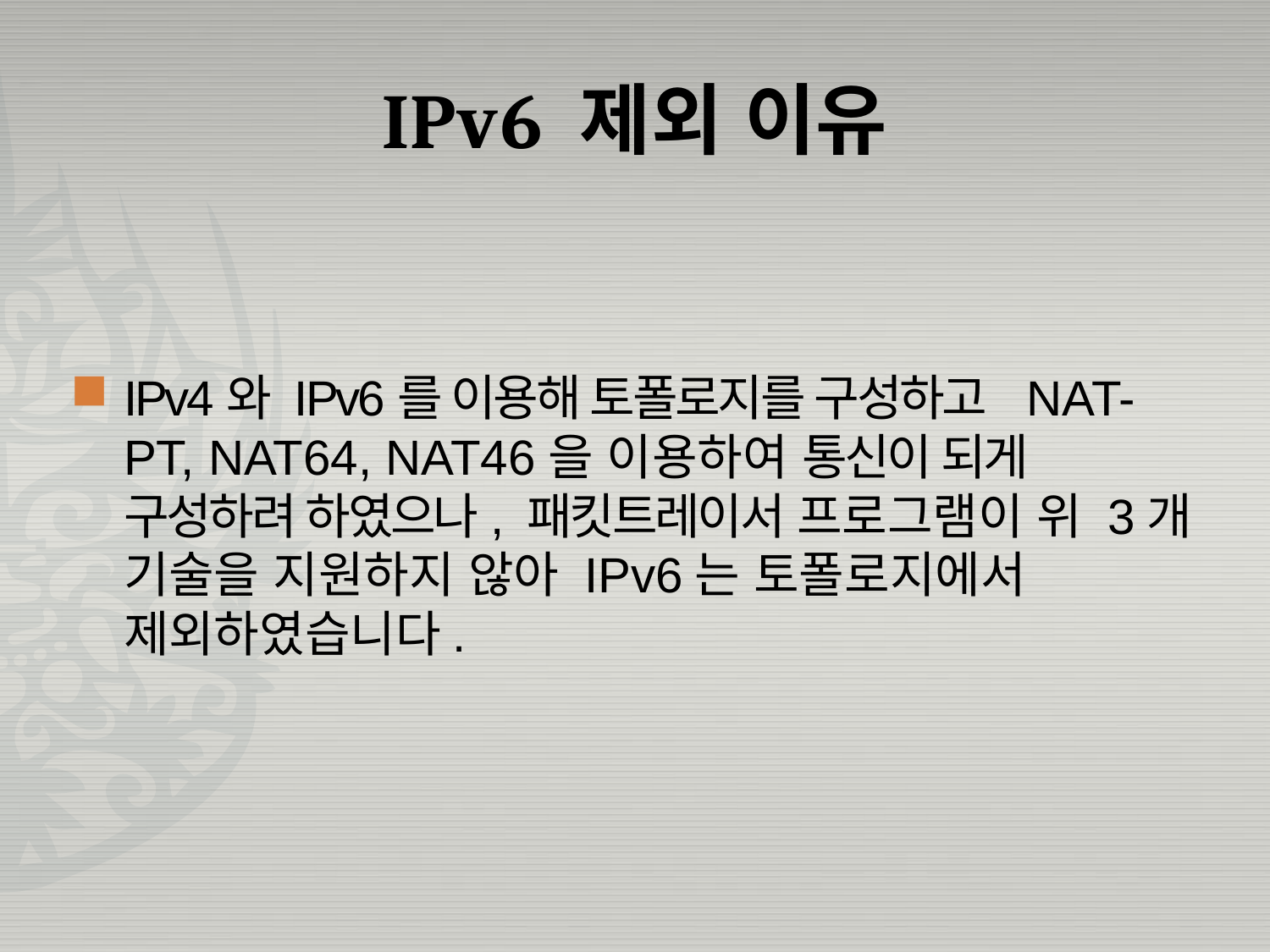

# IPv6 제외 이유

IPv4와 IPv6를 이용해 토폴로지를 구성하고  NAT-PT, NAT64, NAT46을 이용하여 통신이 되게 구성하려 하였으나, 패킷트레이서 프로그램이 위 3개 기술을 지원하지 않아 IPv6는 토폴로지에서 제외하였습니다.